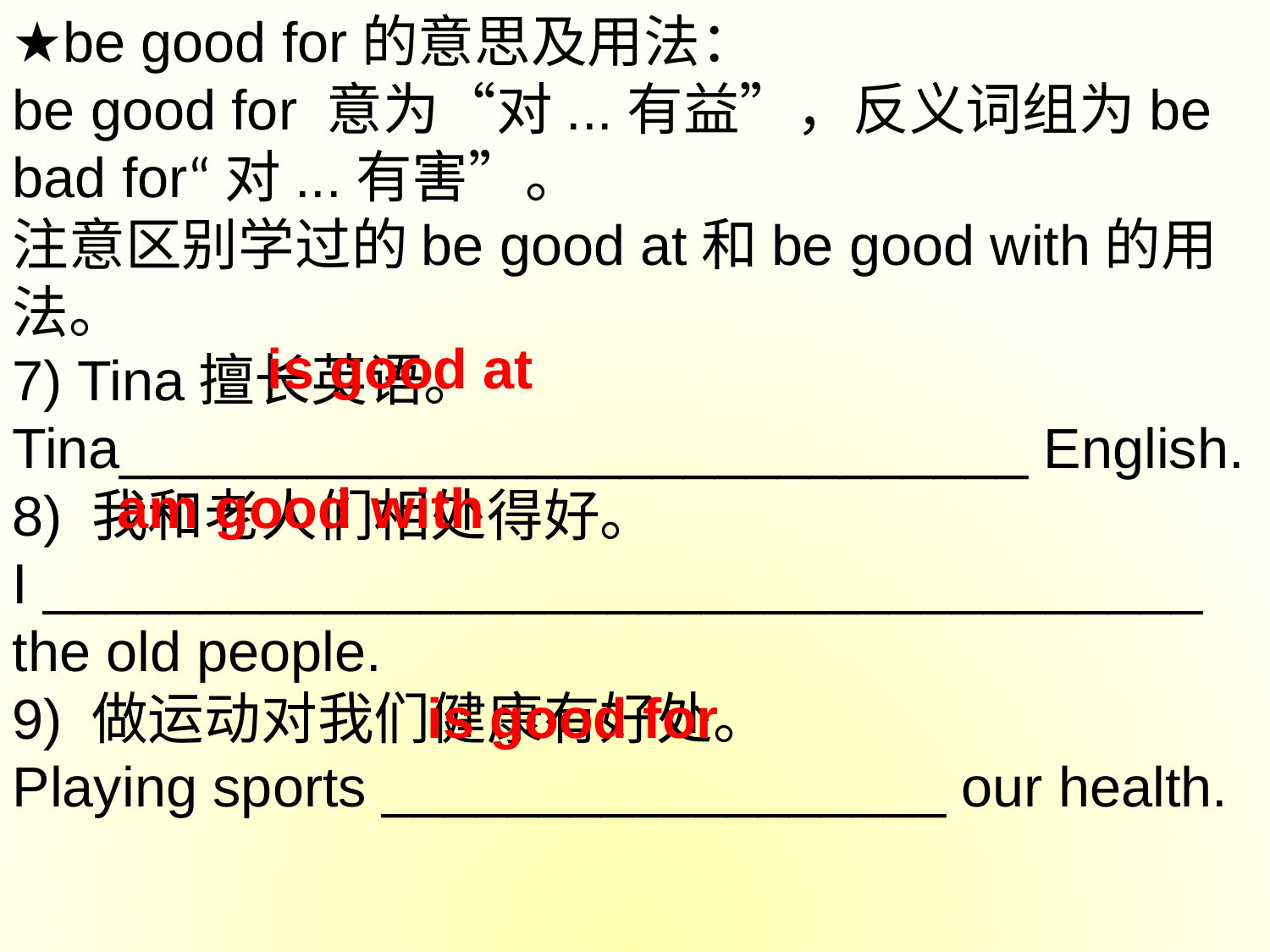

★be good for的意思及用法：
be good for 意为“对...有益”，反义词组为be bad for“对...有害”。
注意区别学过的be good at和be good with的用法。
7) Tina擅长英语。 Tina_____________________________ English.
8) 我和老人们相处得好。
I _____________________________________ the old people.
9) 做运动对我们健康有好处。
Playing sports __________________ our health.
is good at
am good	with
is good for